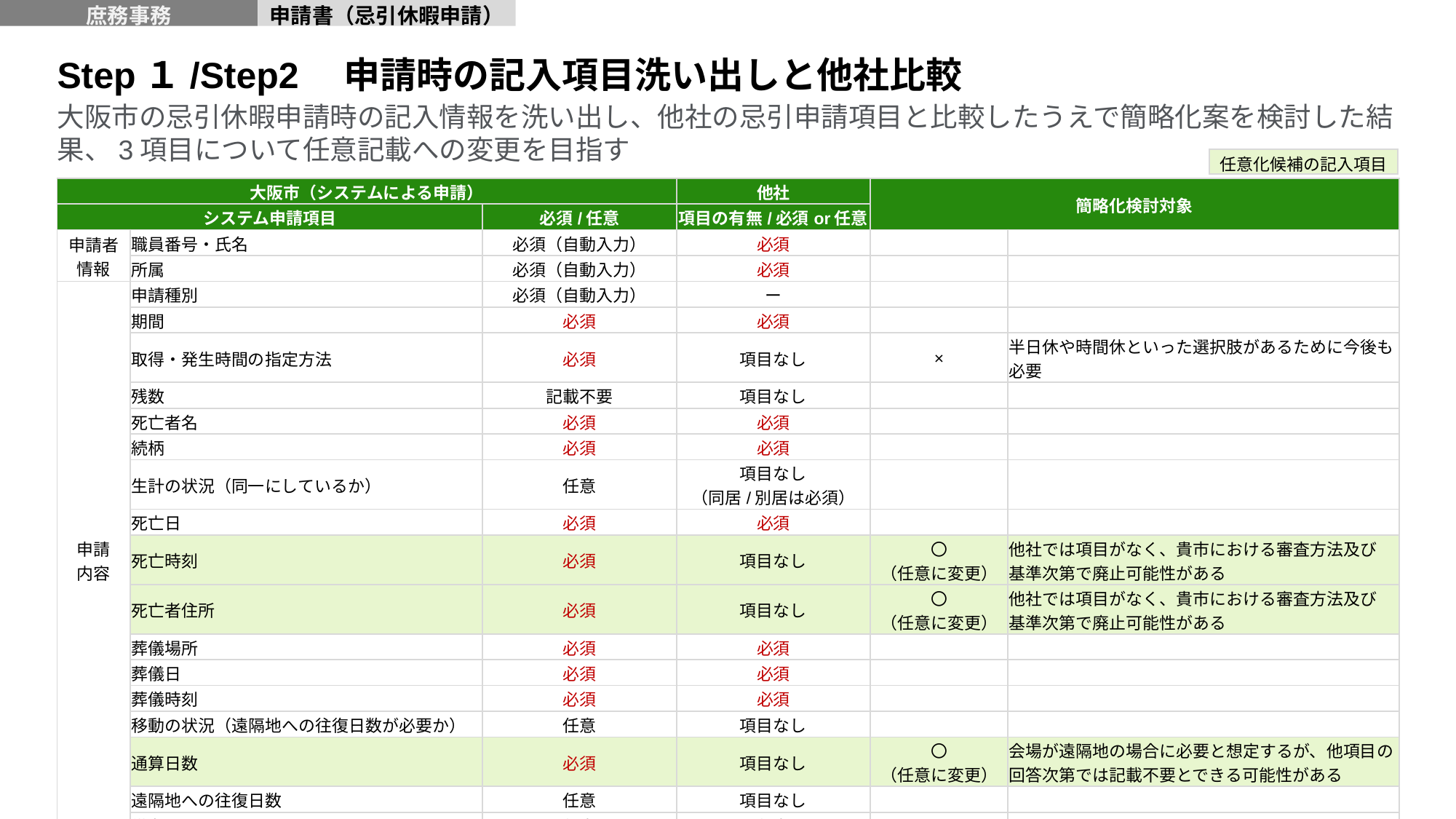

庶務事務
申請書（忌引休暇申請）
Step１/Step2　申請時の記入項目洗い出しと他社比較
# 大阪市の忌引休暇申請時の記入情報を洗い出し、他社の忌引申請項目と比較したうえで簡略化案を検討した結果、3項目について任意記載への変更を目指す
任意化候補の記入項目
| 大阪市（システムによる申請） |  |  | 他社 | 簡略化検討対象 |  |
| --- | --- | --- | --- | --- | --- |
| システム申請項目 |  | 必須/任意 | 項目の有無/必須or任意 | （大阪市で必須＆他社で任意/項目なし） |  |
| 申請者 情報 | 職員番号・氏名 | 必須（自動入力） | 必須 |  |  |
|  | 所属 | 必須（自動入力） | 必須 |  |  |
| 申請 内容 | 申請種別 | 必須（自動入力） | ー |  |  |
|  | 期間 | 必須 | 必須 |  |  |
|  | 取得・発生時間の指定方法 | 必須 | 項目なし | × | 半日休や時間休といった選択肢があるために今後も必要 |
|  | 残数 | 記載不要 | 項目なし |  |  |
|  | 死亡者名 | 必須 | 必須 |  |  |
|  | 続柄 | 必須 | 必須 |  |  |
|  | 生計の状況（同一にしているか） | 任意 | 項目なし （同居/別居は必須） |  |  |
|  | 死亡日 | 必須 | 必須 |  |  |
|  | 死亡時刻 | 必須 | 項目なし | 〇 （任意に変更） | 他社では項目がなく、貴市における審査方法及び 基準次第で廃止可能性がある |
|  | 死亡者住所 | 必須 | 項目なし | 〇 （任意に変更） | 他社では項目がなく、貴市における審査方法及び 基準次第で廃止可能性がある |
|  | 葬儀場所 | 必須 | 必須 |  |  |
|  | 葬儀日 | 必須 | 必須 |  |  |
|  | 葬儀時刻 | 必須 | 必須 |  |  |
|  | 移動の状況（遠隔地への往復日数が必要か） | 任意 | 項目なし |  |  |
|  | 通算日数 | 必須 | 項目なし | 〇 （任意に変更） | 会場が遠隔地の場合に必要と想定するが、他項目の回答次第では記載不要とできる可能性がある |
|  | 遠隔地への往復日数 | 任意 | 項目なし |  |  |
|  | 備考 | 任意 | 任意 |  |  |
44